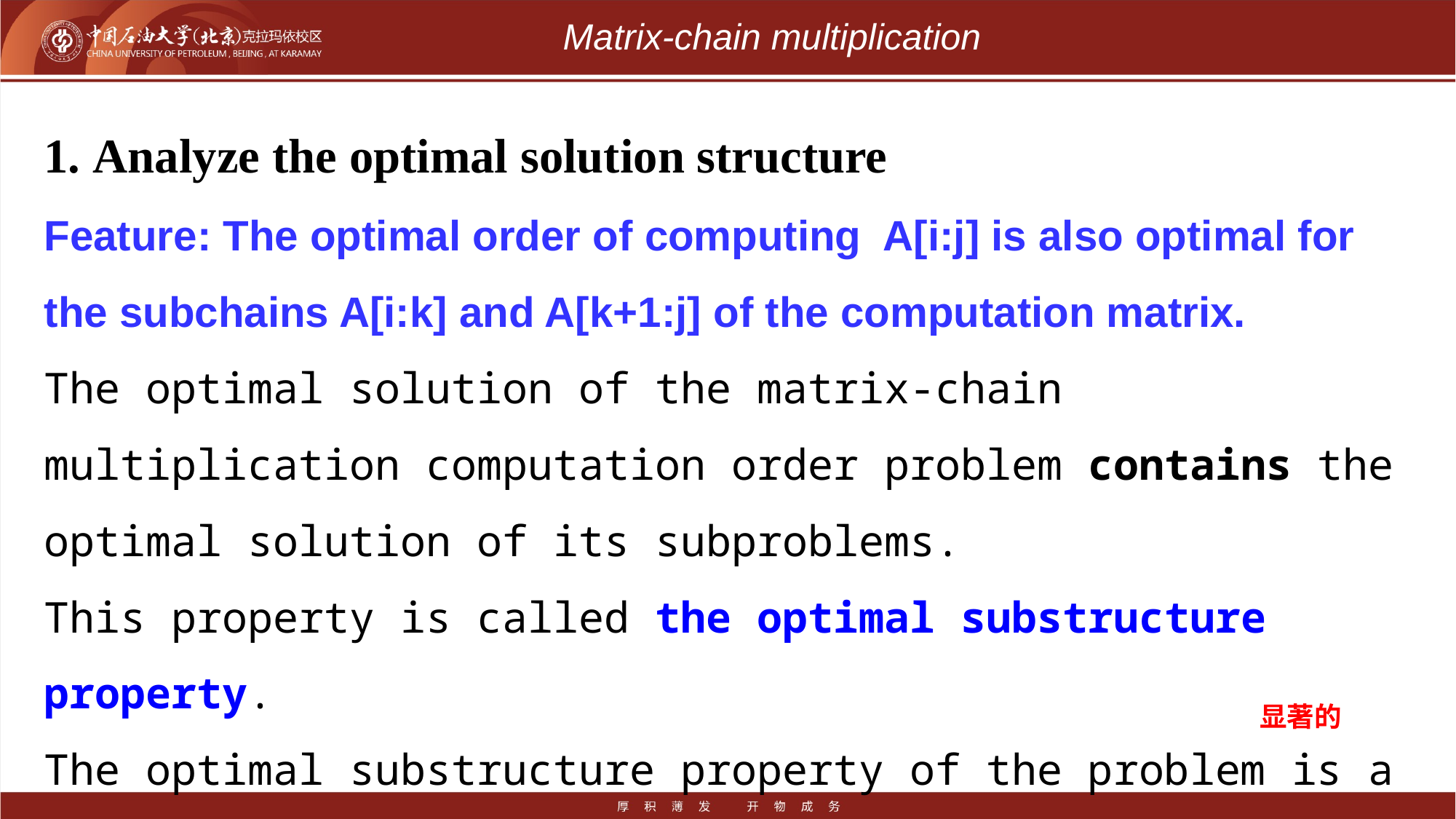

# Matrix-chain multiplication
1. Analyze the optimal solution structure
Feature: The optimal order of computing  A[i:j] is also optimal for the subchains A[i:k] and A[k+1:j] of the computation matrix.
The optimal solution of the matrix-chain multiplication computation order problem contains the optimal solution of its subproblems.
This property is called the optimal substructure property.
The optimal substructure property of the problem is a prominent feature that can be solved by dynamic programming algorithm.
显著的